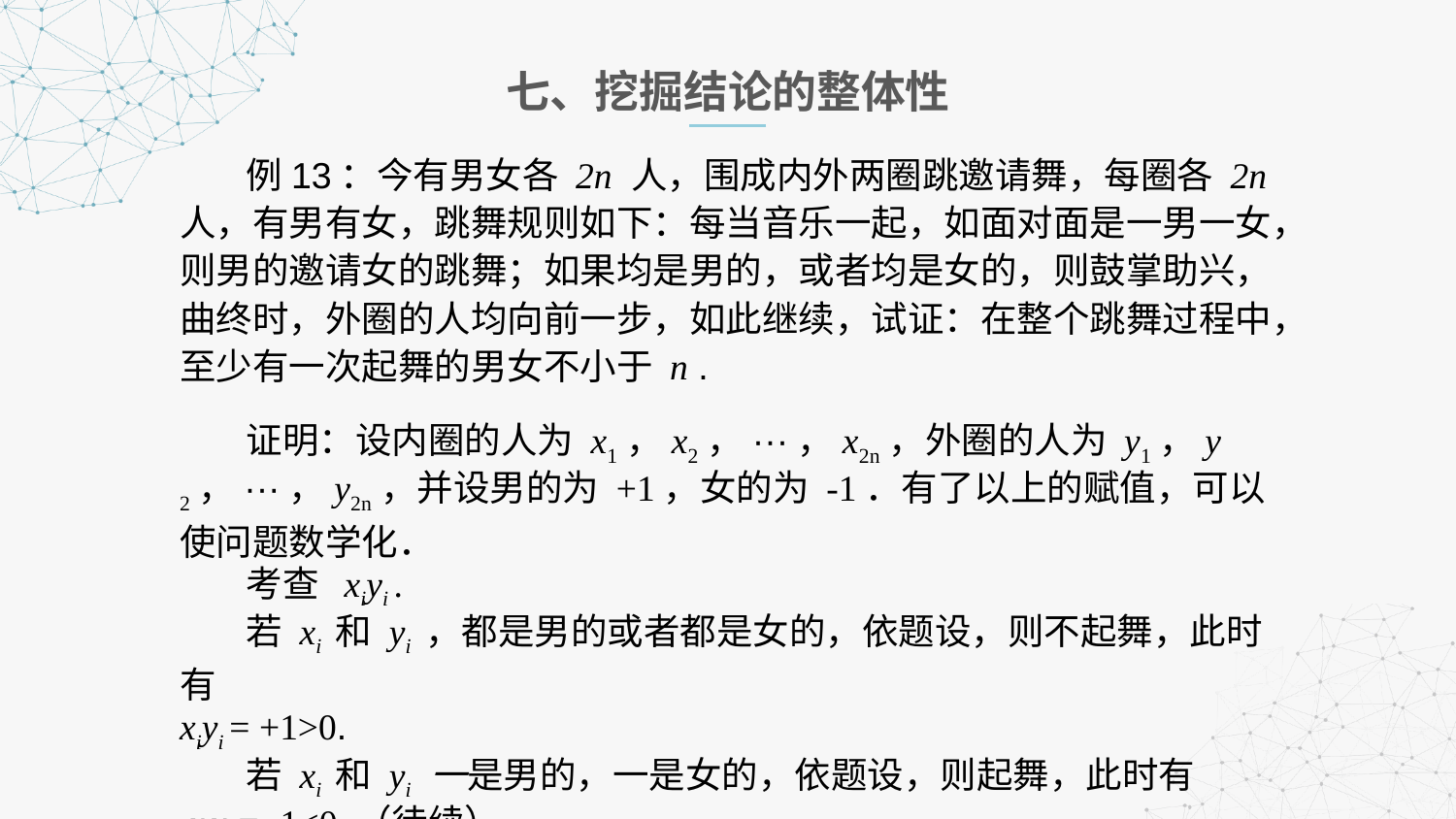

七、挖掘结论的整体性
       例13：今有男女各 2n 人，围成内外两圈跳邀请舞，每圈各 2n 人，有男有女，跳舞规则如下：每当音乐一起，如面对面是一男一女，则男的邀请女的跳舞；如果均是男的，或者均是女的，则鼓掌助兴，曲终时，外圈的人均向前一步，如此继续，试证：在整个跳舞过程中，至少有一次起舞的男女不小于 n .
       证明：设内圈的人为 x1，x2，···，x2n，外圈的人为 y1，y2，···，y2n，并设男的为 +1，女的为 -1．有了以上的赋值，可以使问题数学化．
       考查  xiyi .
       若 xi 和 yi ，都是男的或者都是女的，依题设，则不起舞，此时有
xiyi = +1>0.
       若 xi 和 yi  一是男的，一是女的，依题设，则起舞，此时有
 xiyi = -1<0.（待续）